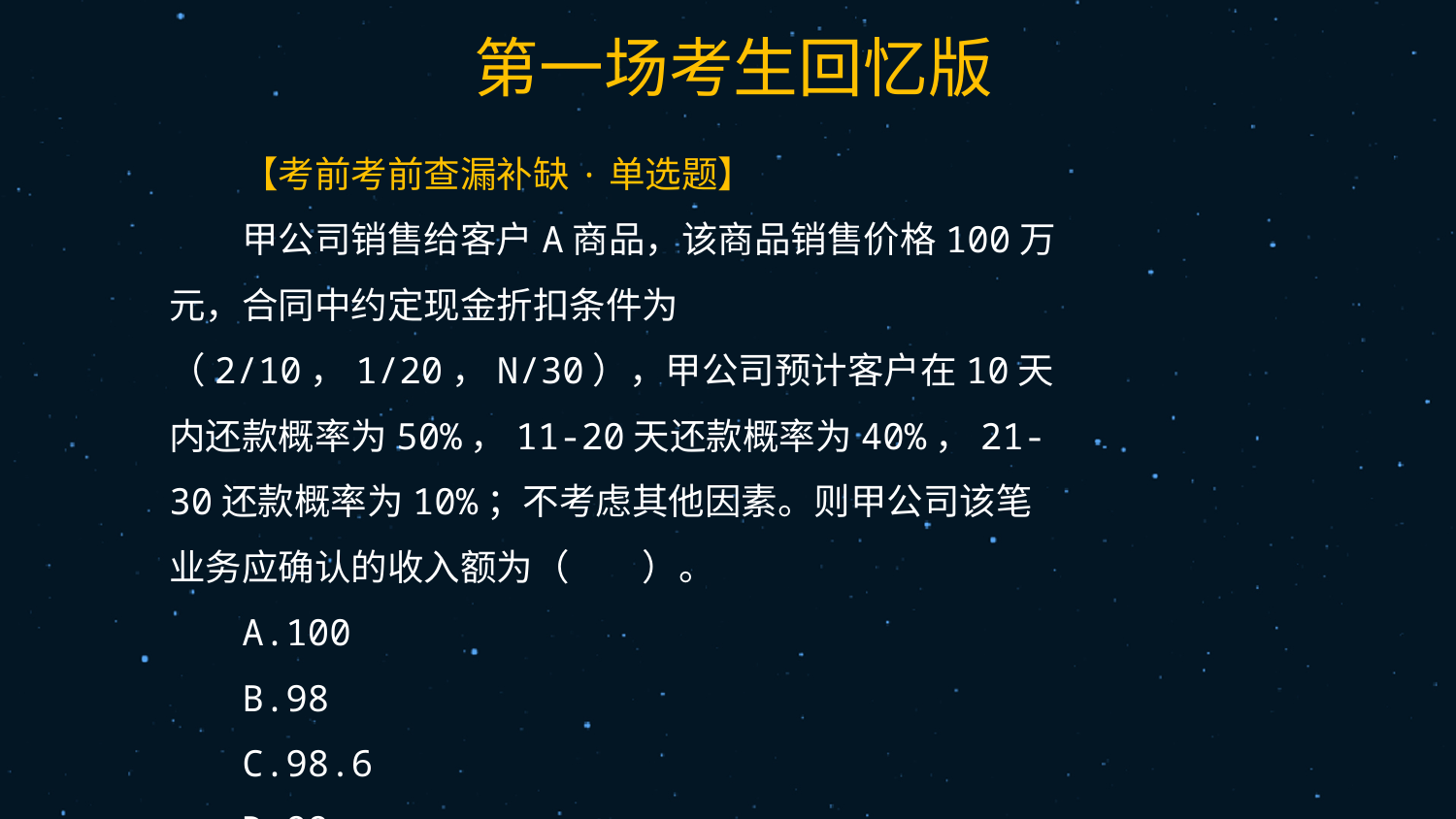

52
【考前考前查漏补缺·单选题】
甲公司销售给客户A商品，该商品销售价格100万元，合同中约定现金折扣条件为（2/10，1/20，N/30），甲公司预计客户在10天内还款概率为50%，11-20天还款概率为40%，21-30还款概率为10%；不考虑其他因素。则甲公司该笔业务应确认的收入额为（　　）。
A.100
B.98
C.98.6
D.99